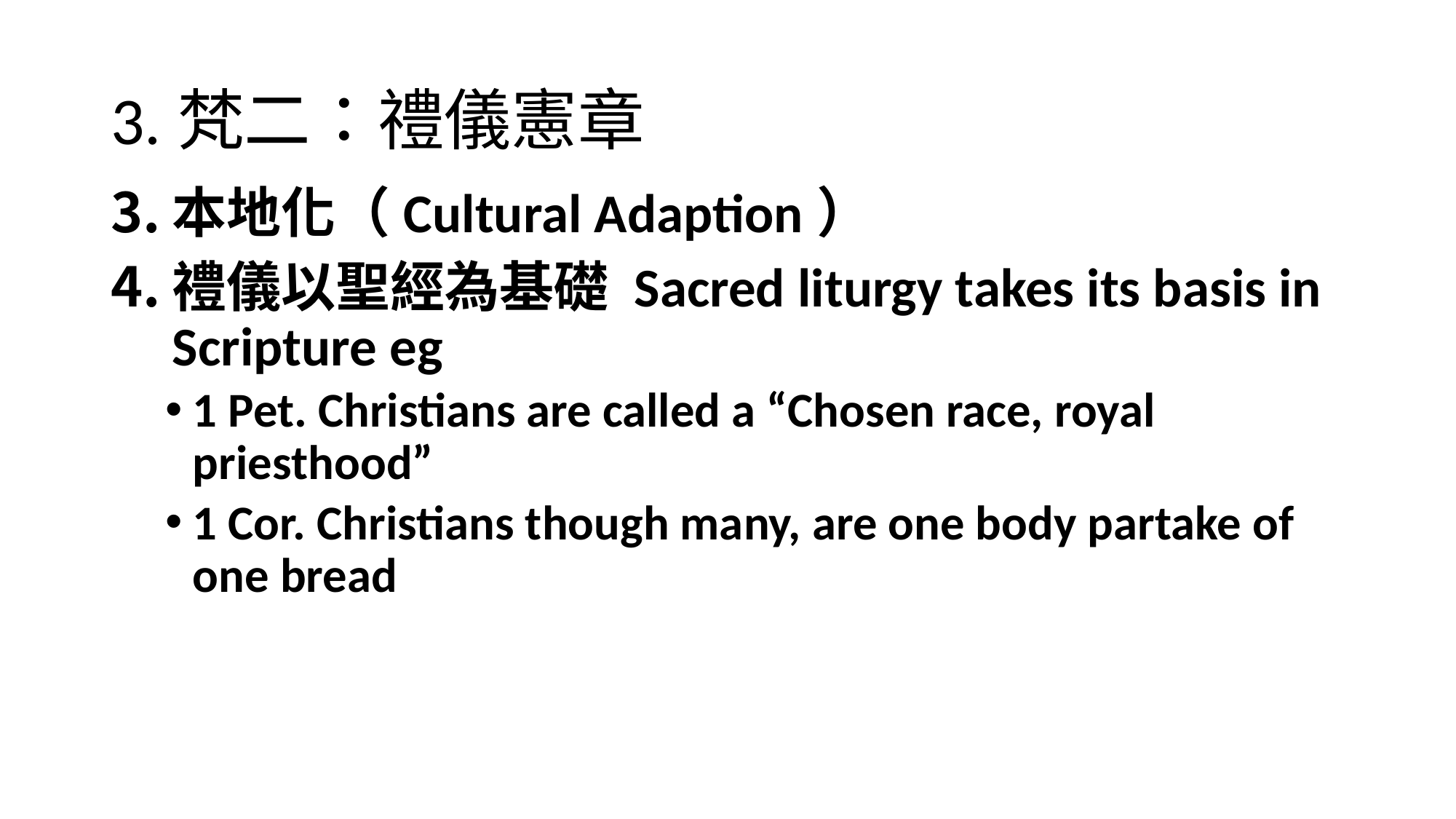

# 3.梵二：禮儀憲章
本地化（Cultural Adaption）
禮儀以聖經為基礎 Sacred liturgy takes its basis in Scripture eg
1 Pet. Christians are called a “Chosen race, royal priesthood”
1 Cor. Christians though many, are one body partake of one bread